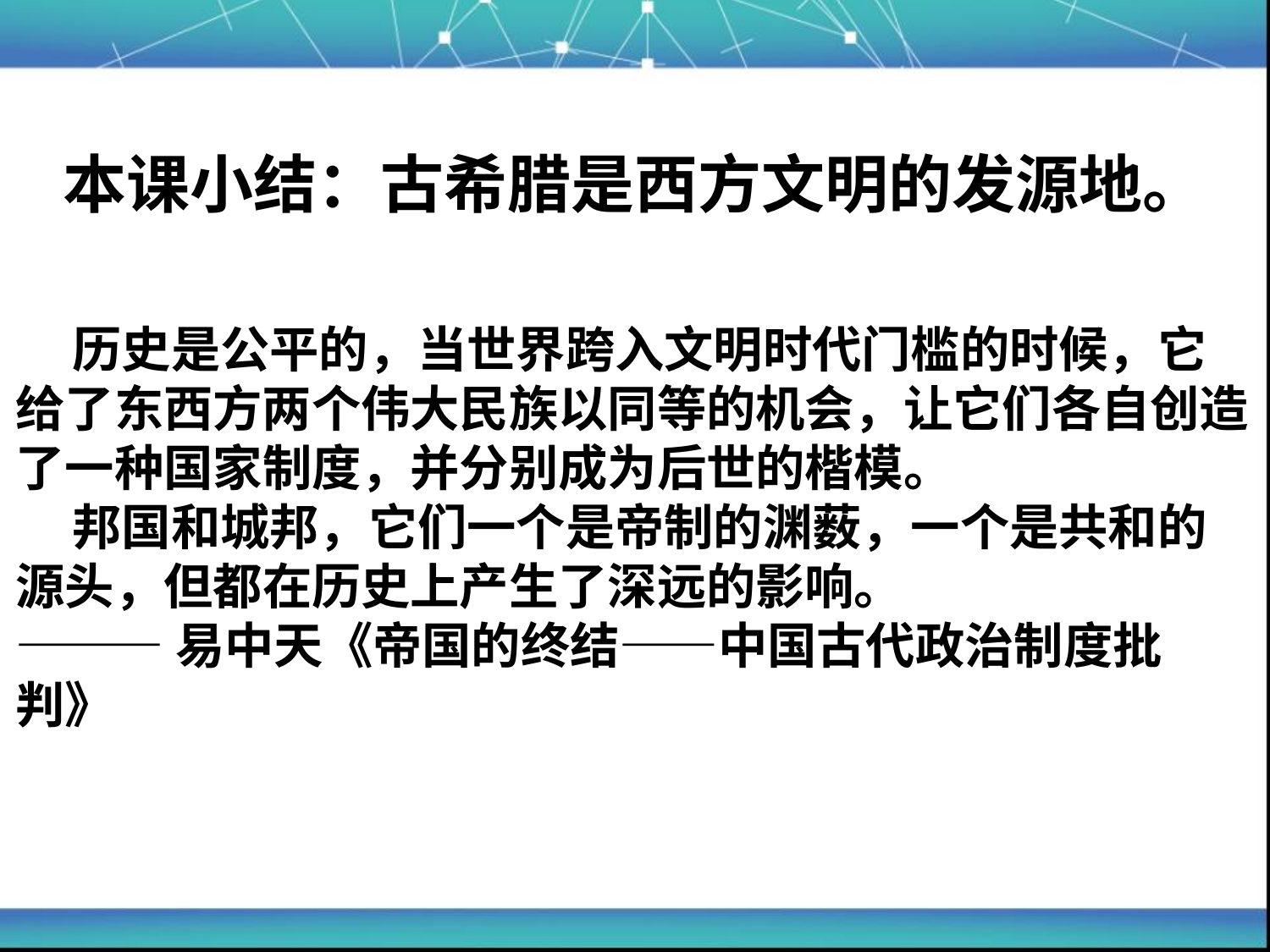

本课小结：古希腊是西方文明的发源地。
    历史是公平的，当世界跨入文明时代门槛的时候，它给了东西方两个伟大民族以同等的机会，让它们各自创造了一种国家制度，并分别成为后世的楷模。
    邦国和城邦，它们一个是帝制的渊薮，一个是共和的源头，但都在历史上产生了深远的影响。
———易中天《帝国的终结——中国古代政治制度批判》